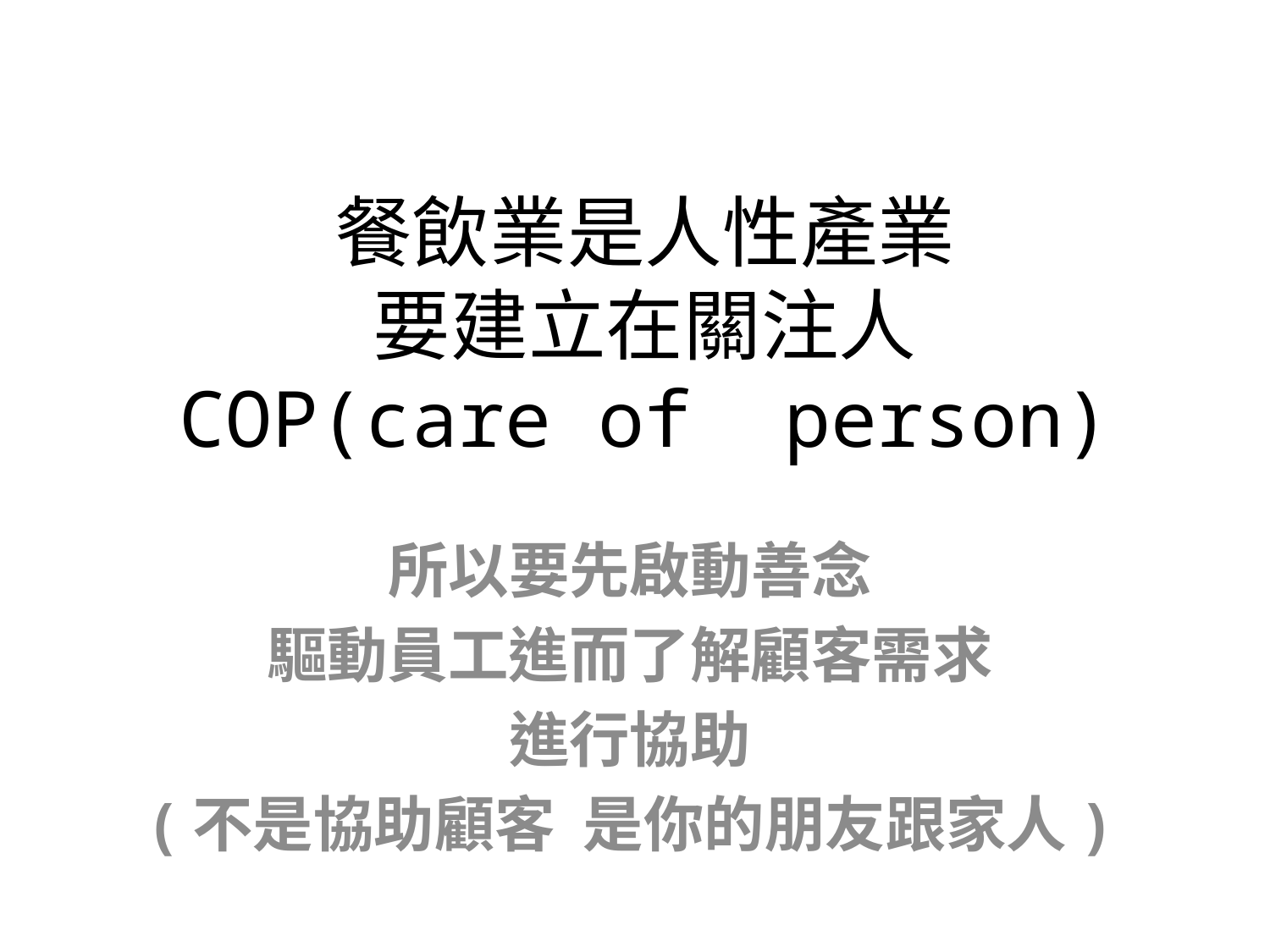

# 餐飲業是人性產業 要建立在關注人 COP(care of  person)
所以要先啟動善念
驅動員工進而了解顧客需求
進行協助
(不是協助顧客  是你的朋友跟家人)